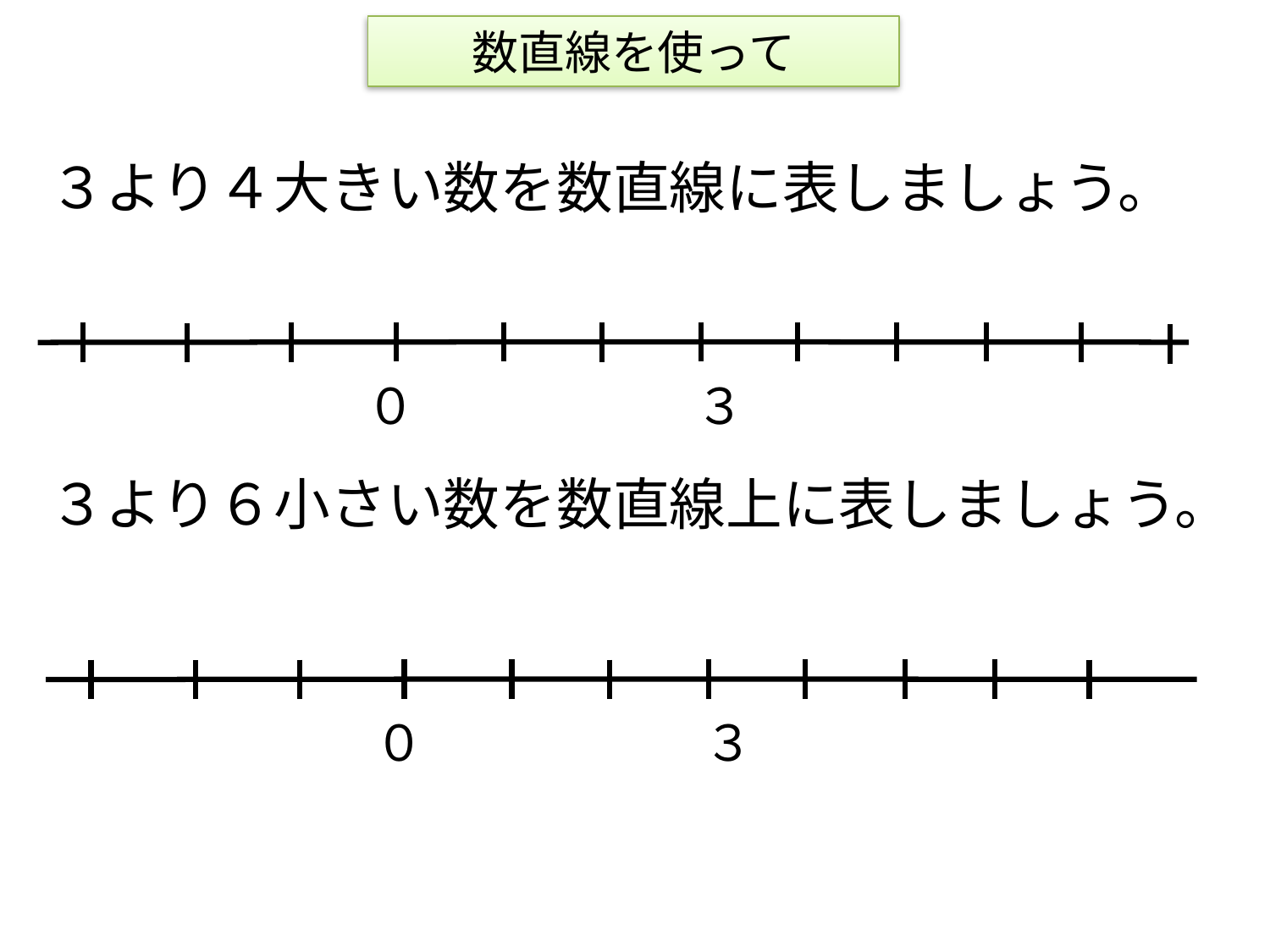

# 数直線を使って
３より４大きい数を数直線に表しましょう。

３より６小さい数を数直線上に表しましょう。

０　                     ３
０　                     ３